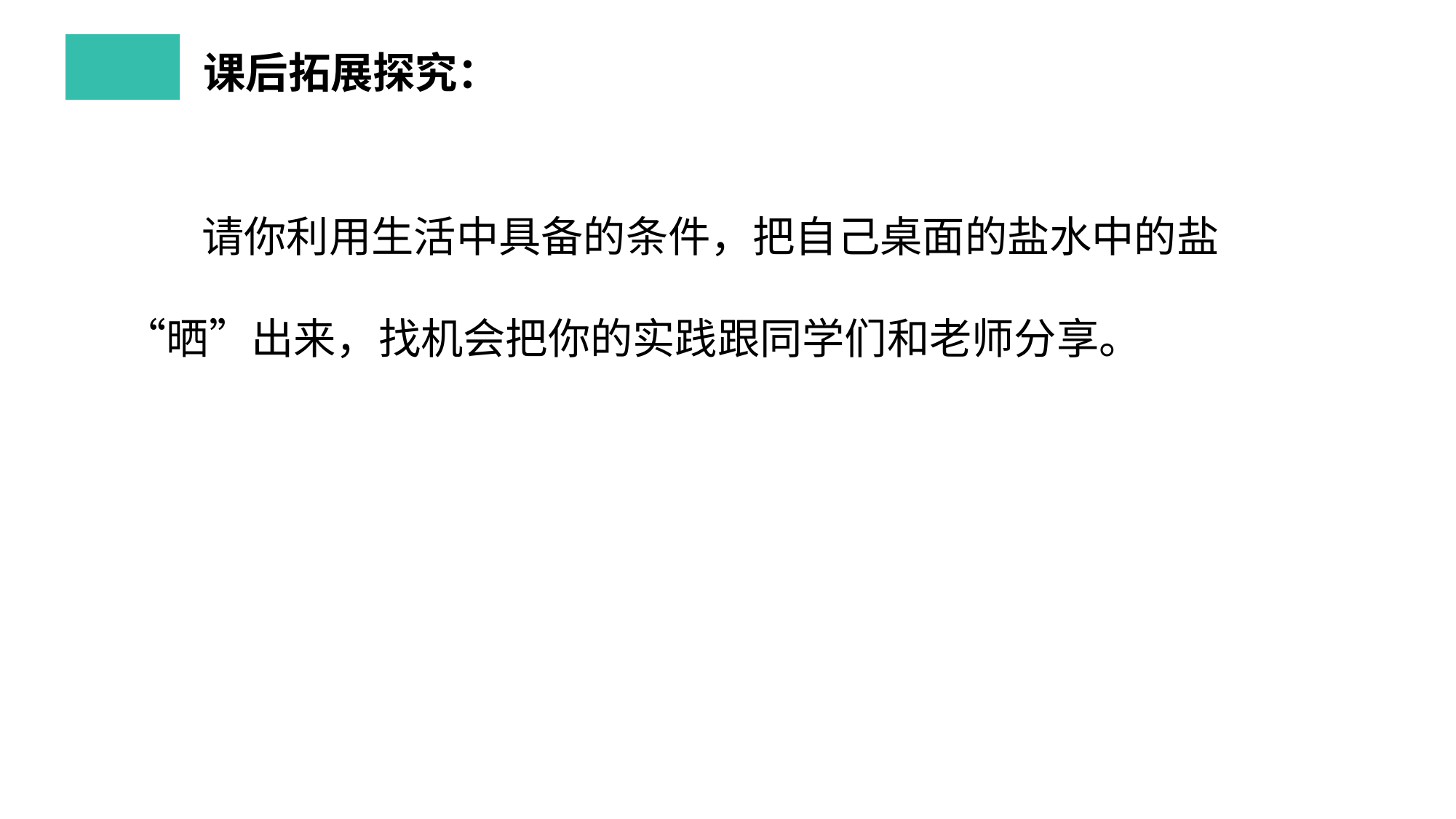

课后拓展探究：

       请你利用生活中具备的条件，把自己桌面的盐水中的盐“晒”出来，找机会把你的实践跟同学们和老师分享。